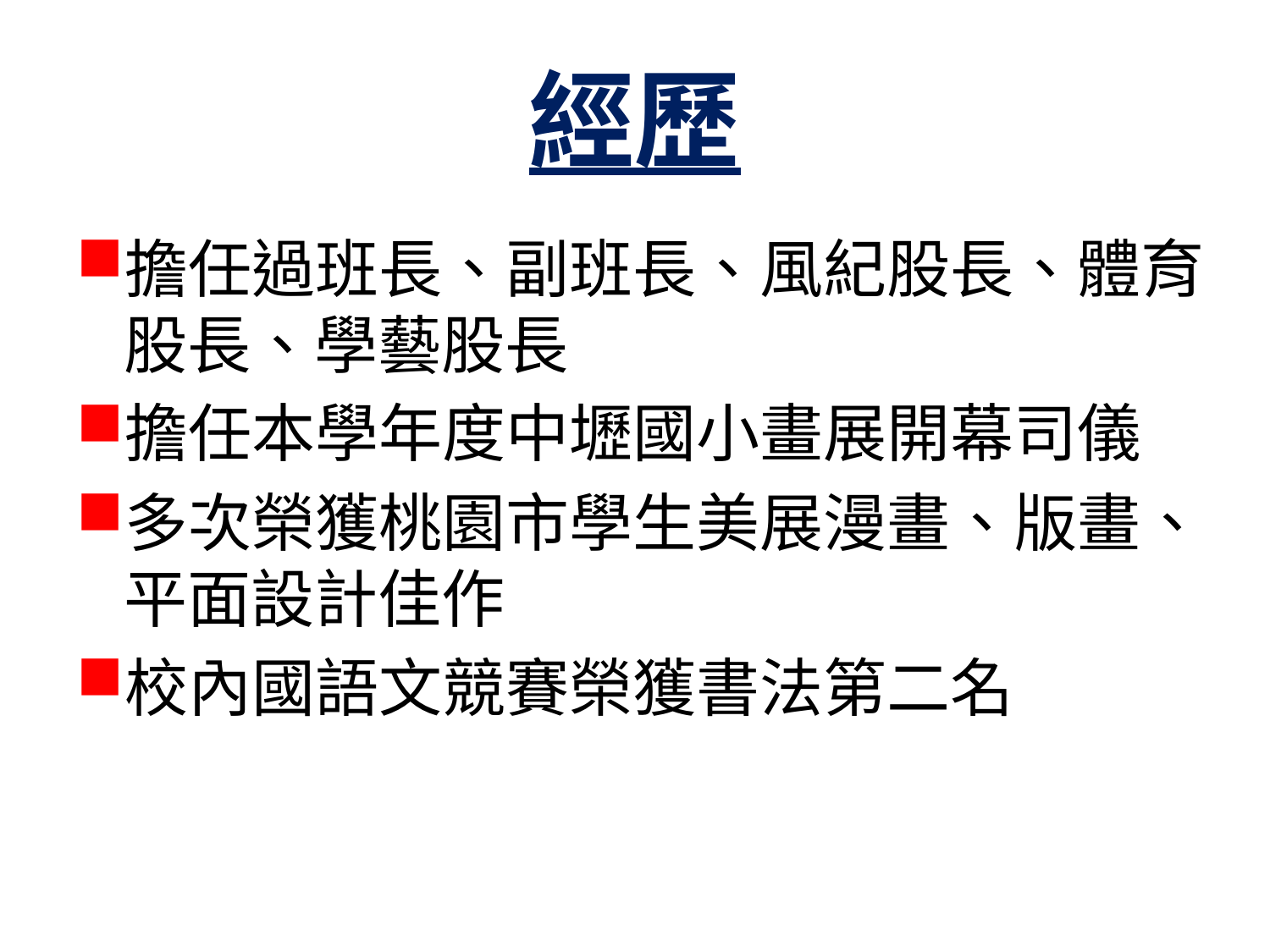

# 經歷
擔任過班長、副班長、風紀股長、體育股長、學藝股長
擔任本學年度中壢國小畫展開幕司儀
多次榮獲桃園市學生美展漫畫、版畫、平面設計佳作
校內國語文競賽榮獲書法第二名